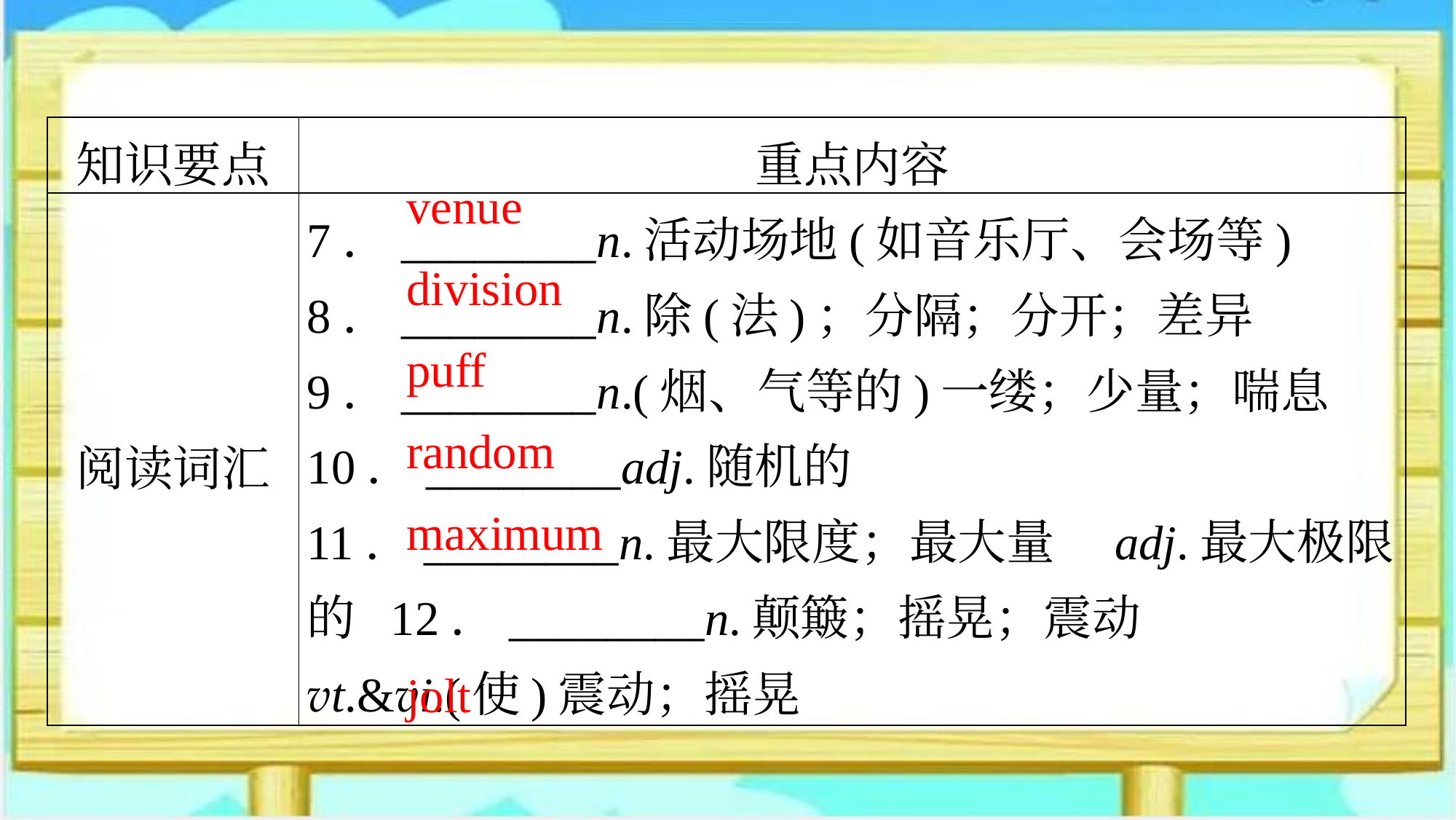

| 知识要点 | 重点内容 |
| --- | --- |
| 阅读词汇 | 7．\_\_\_\_\_\_\_\_n.活动场地(如音乐厅、会场等) 8．\_\_\_\_\_\_\_\_n.除(法)；分隔；分开；差异 9．\_\_\_\_\_\_\_\_n.(烟、气等的)一缕；少量；喘息 10．\_\_\_\_\_\_\_\_adj.随机的 11．\_\_\_\_\_\_\_\_n.最大限度；最大量　adj.最大极限的 12．\_\_\_\_\_\_\_\_n.颠簸；摇晃；震动 vt.&vi.(使)震动；摇晃 |
venue
division
puff
random
maximum
jolt